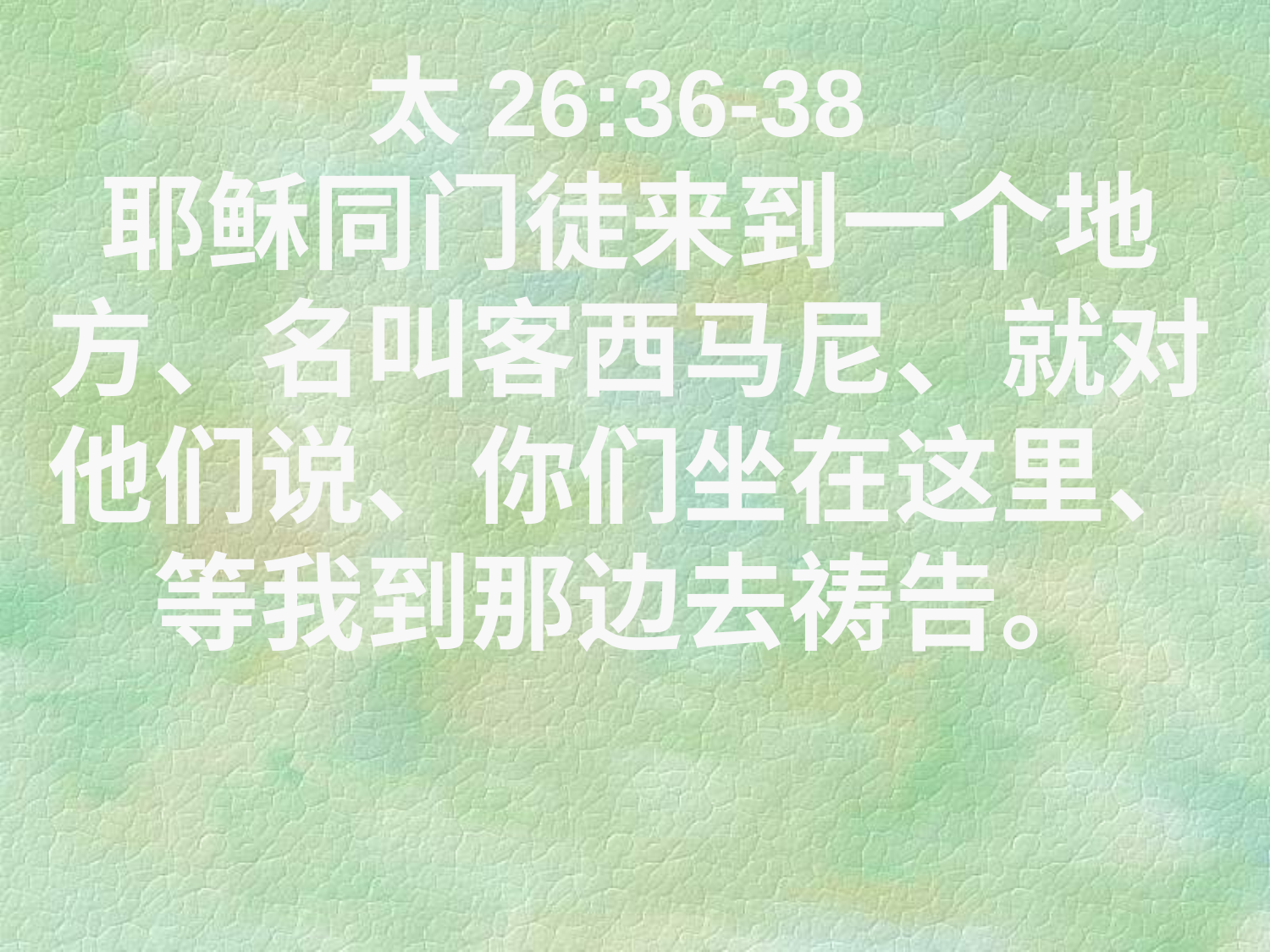

太26:36-38
耶稣同门徒来到一个地方、名叫客西马尼、就对他们说、你们坐在这里、等我到那边去祷告。